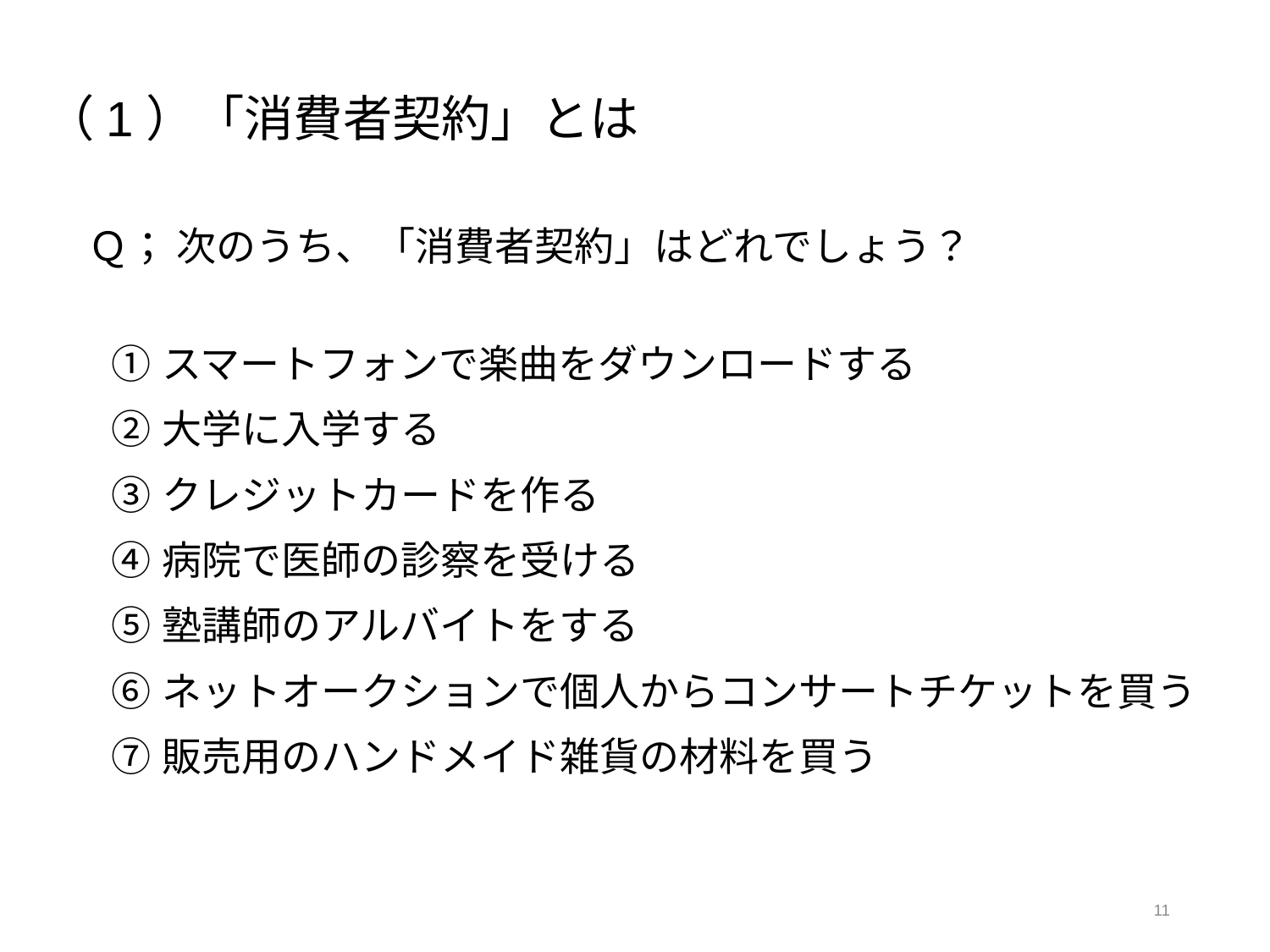

（1）「消費者契約」とは
Ｑ； 次のうち、「消費者契約」はどれでしょう？

①スマートフォンで楽曲をダウンロードする
②大学に入学する
③クレジットカードを作る
④病院で医師の診察を受ける
⑤塾講師のアルバイトをする
⑥ネットオークションで個人からコンサートチケットを買う
⑦販売用のハンドメイド雑貨の材料を買う

11